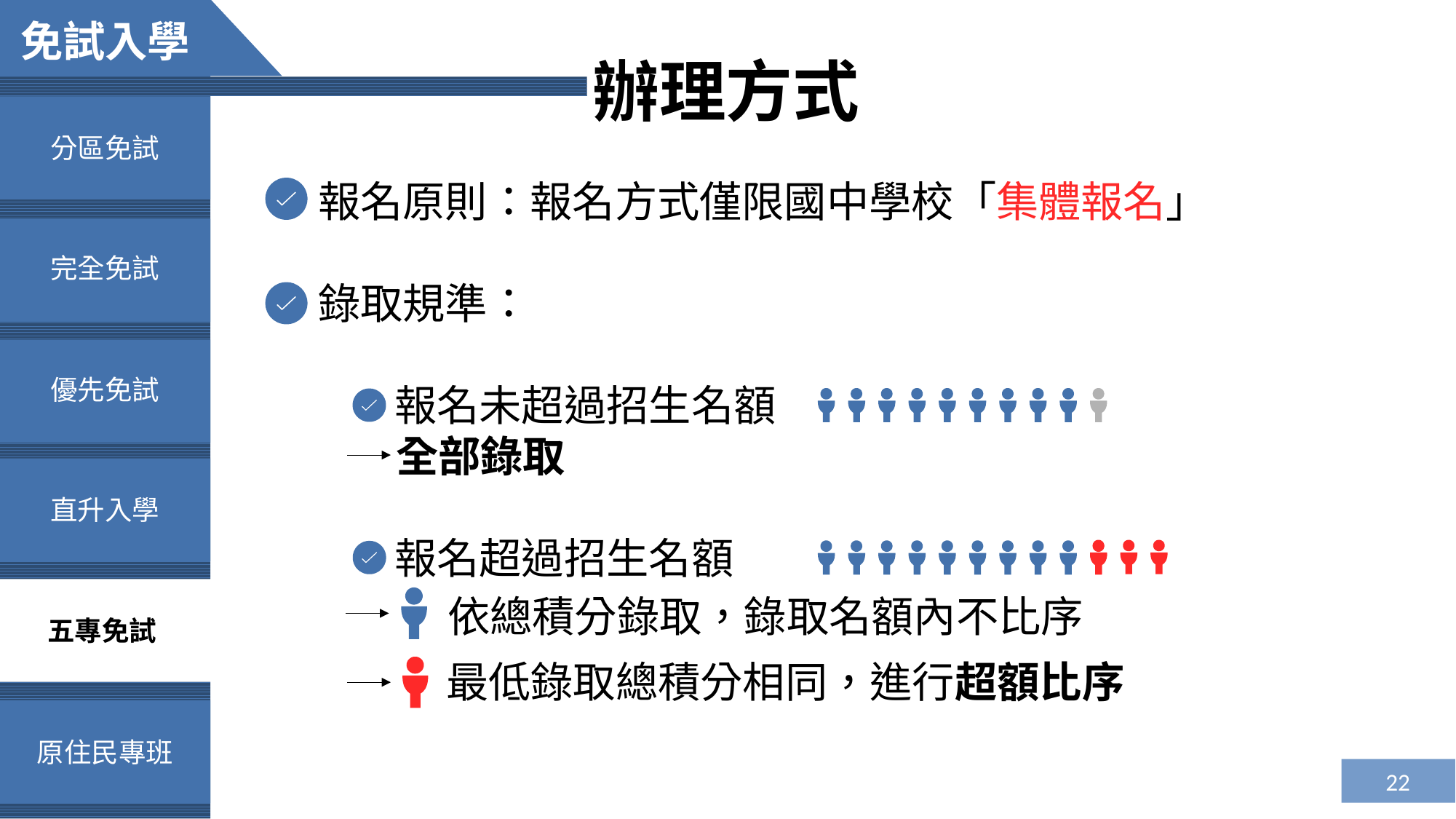

免試入學

辦理方式

分區免試
報名原則：報名方式僅限國中學校「集體報名」
錄取規準：

       報名未超過招生名額
       全部錄取
       報名超過招生名額

完全免試

優先免試

直升入學

依總積分錄取，錄取名額內不比序

五專免試
最低錄取總積分相同，進行超額比序

原住民專班

22